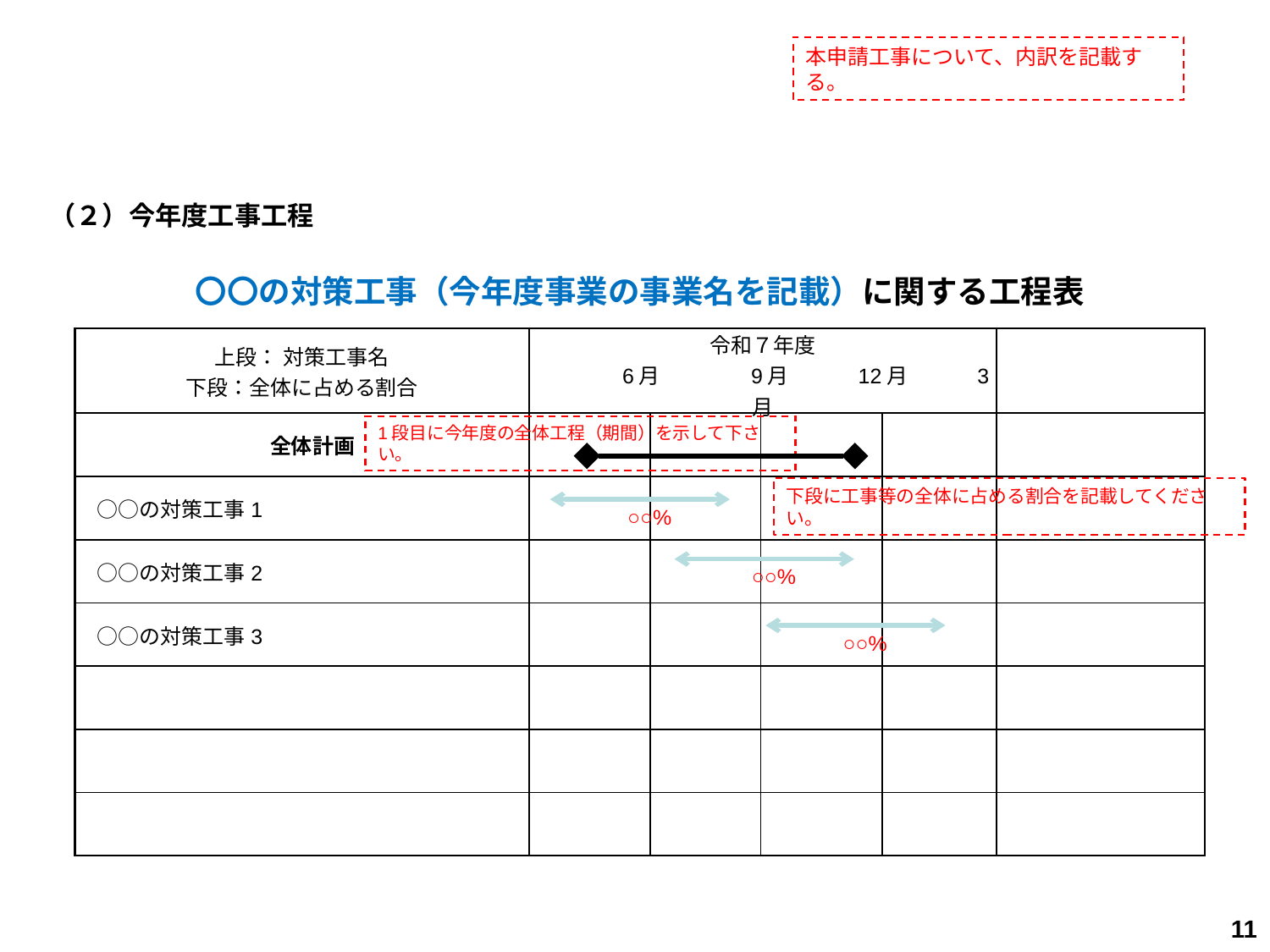

本申請工事について、内訳を記載する。

（２）今年度工事工程
| 〇〇の対策工事（今年度事業の事業名を記載）に関する工程表 |  |  |  |  |  |  |
| --- | --- | --- | --- | --- | --- | --- |
|  |  |  |  |  |  |  |
| 上段： 対策工事名 下段：全体に占める割合 |  | 令和７年度 　　　　6月　　　　9月　　　12月　　　3月 |  |  |  |  |
| 全体計画 |  |  |  |  |  |  |
| ○○の対策工事1 |  |  |  |  |  |  |
| ○○の対策工事2 |  |  |  |  |  |  |
| ○○の対策工事3 |  |  |  |  |  |  |
|  |  |  |  |  |  |  |
|  |  |  |  |  |  |  |
|  |  |  |  |  |  |  |
1段目に今年度の全体工程（期間）を示して下さい。
下段に工事等の全体に占める割合を記載してください。
○○%
○○%
○○%
11